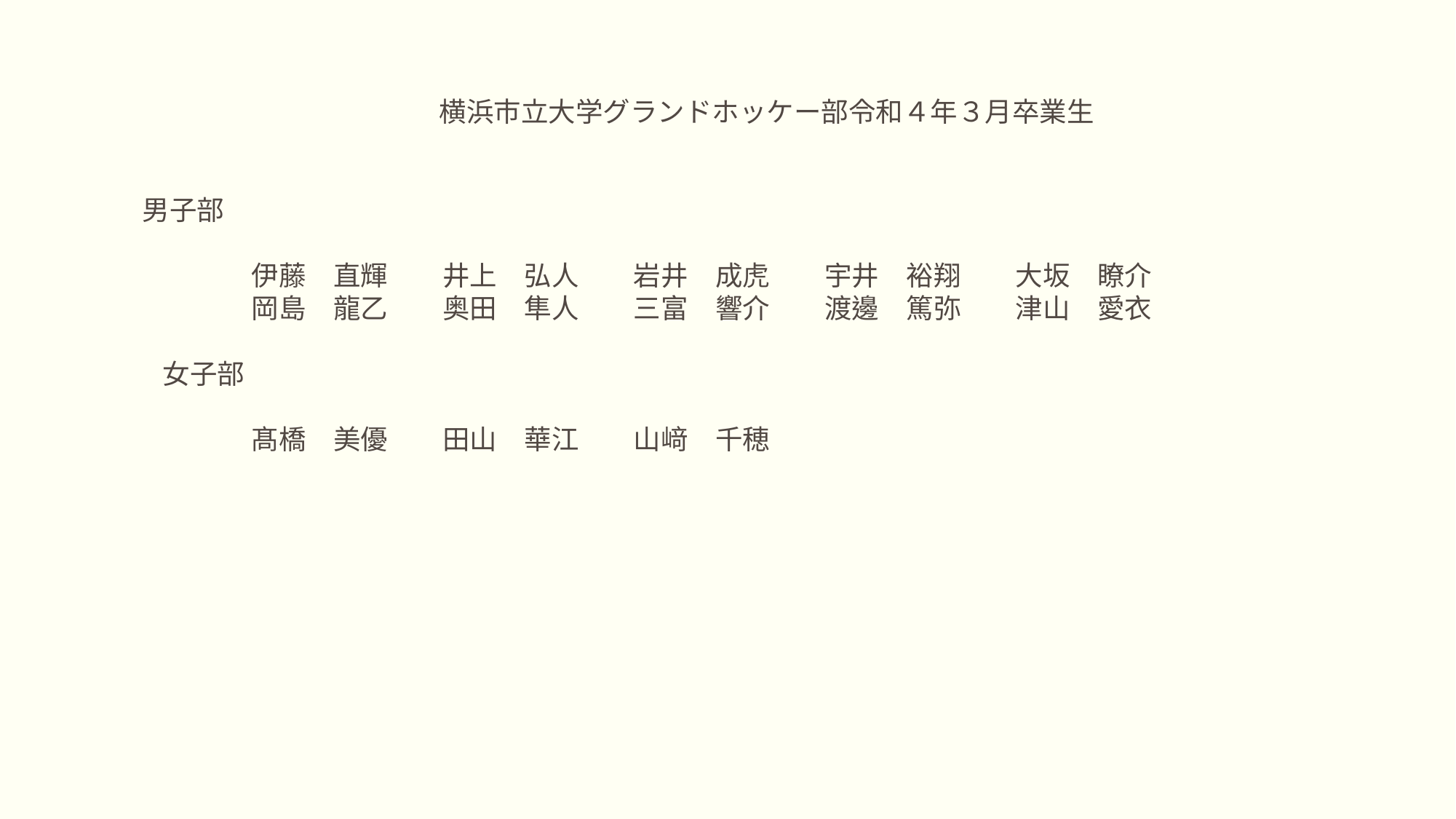

横浜市立大学グランドホッケー部令和４年３月卒業生

男子部

　　　　伊藤　直輝　　井上　弘人　　岩井　成虎　　宇井　裕翔　　大坂　瞭介
　　　　岡島　龍乙　　奥田　隼人　　三富　響介　　渡邊　篤弥　　津山　愛衣

  女子部

　　　　髙橋　美優　　田山　華江　　山﨑　千穂